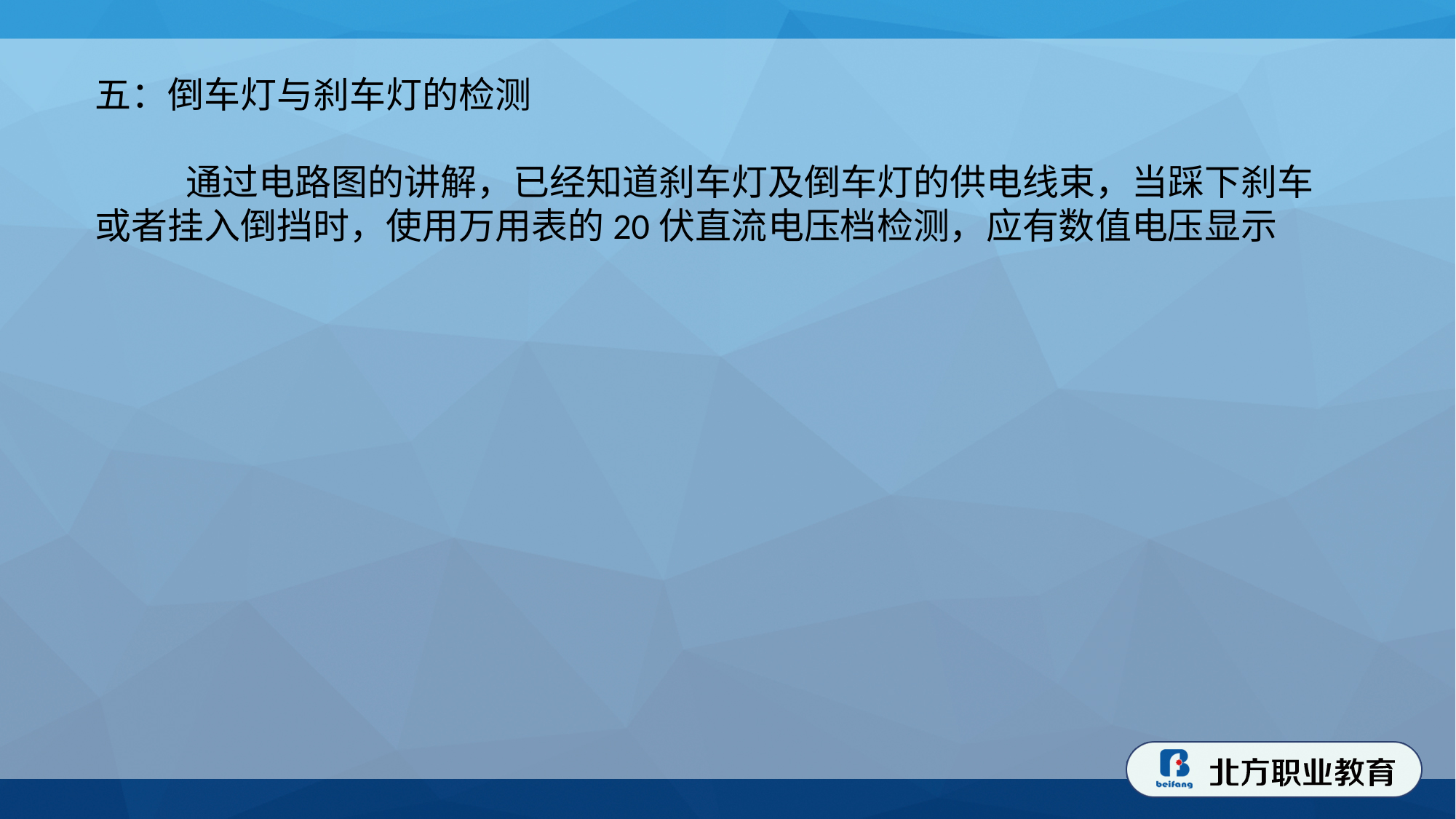

五：倒车灯与刹车灯的检测

          通过电路图的讲解，已经知道刹车灯及倒车灯的供电线束，当踩下刹车或者挂入倒挡时，使用万用表的20伏直流电压档检测，应有数值电压显示